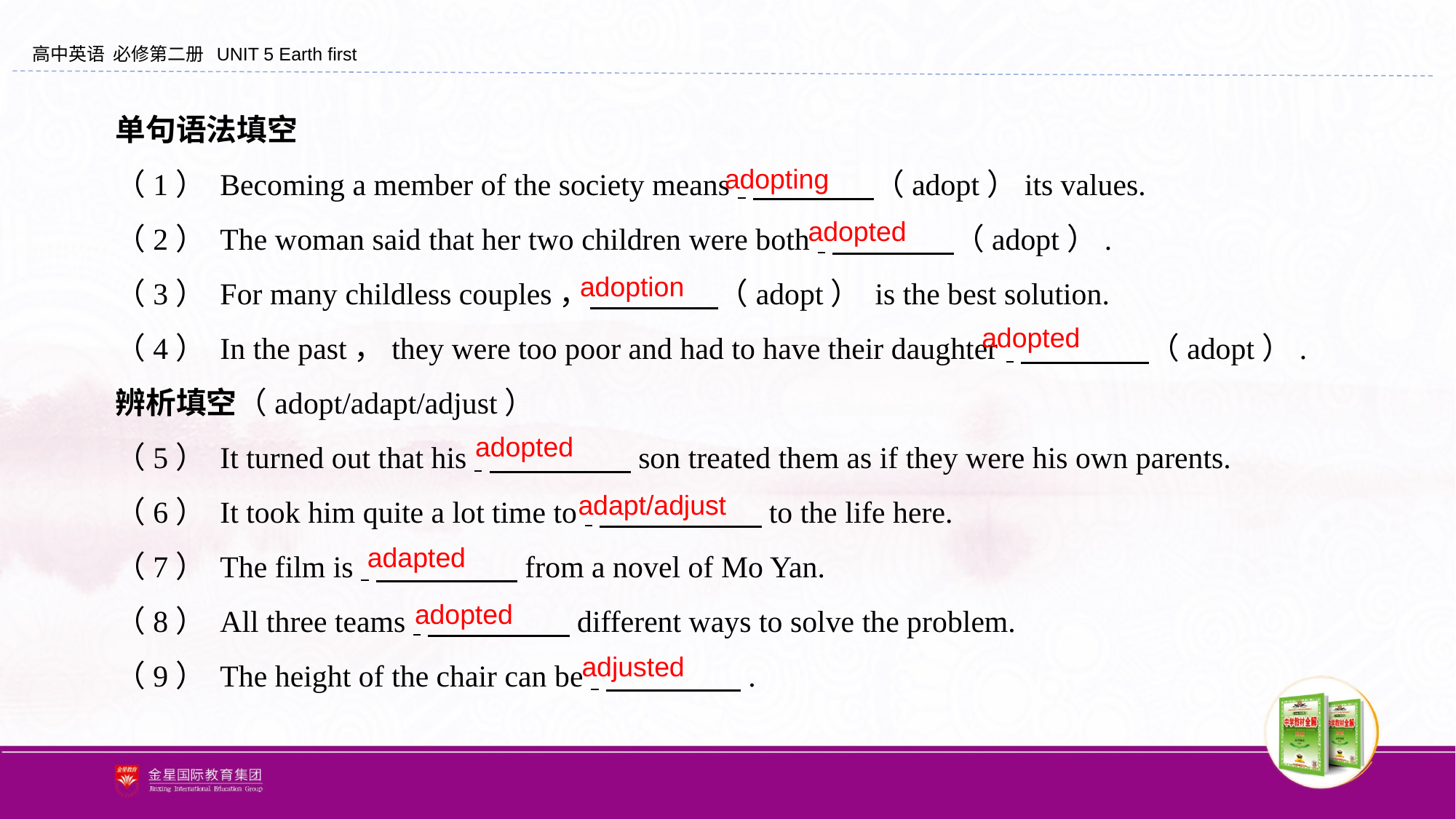

单句语法填空
（1） Becoming a member of the society means  　　　　（adopt）its values.
（2） The woman said that her two children were both  　　　　（adopt）.
（3） For many childless couples， 　　　　（adopt） is the best solution.
（4） In the past，they were too poor and had to have their daughter  　　　 　（adopt）.
辨析填空（adopt/adapt/adjust）
（5） It turned out that his  　　　  　 son treated them as if they were his own parents.
（6） It took him quite a lot time to  　　　　      to the life here.
（7） The film is  　　　　   from a novel of Mo Yan.
（8） All three teams  　　　  　 different ways to solve the problem.
（9） The height of the chair can be  　  　　　.
adopting
adopted
adoption
adopted
adopted
adapt/adjust
adapted
adopted
adjusted